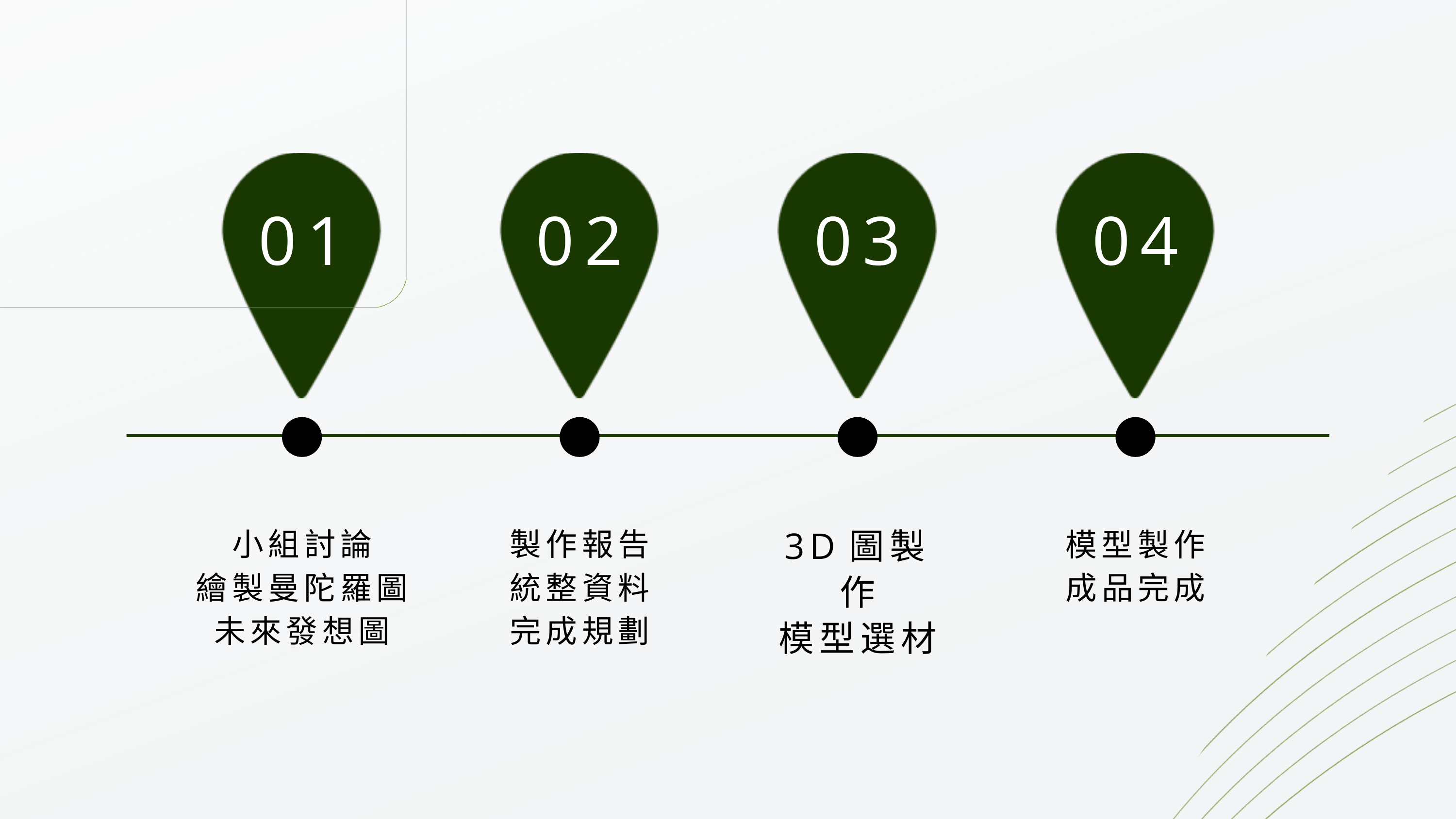

01
02
03
04

小組討論
繪製曼陀羅圖
未來發想圖
製作報告
統整資料
完成規劃
模型製作
成品完成
3D圖製作
模型選材